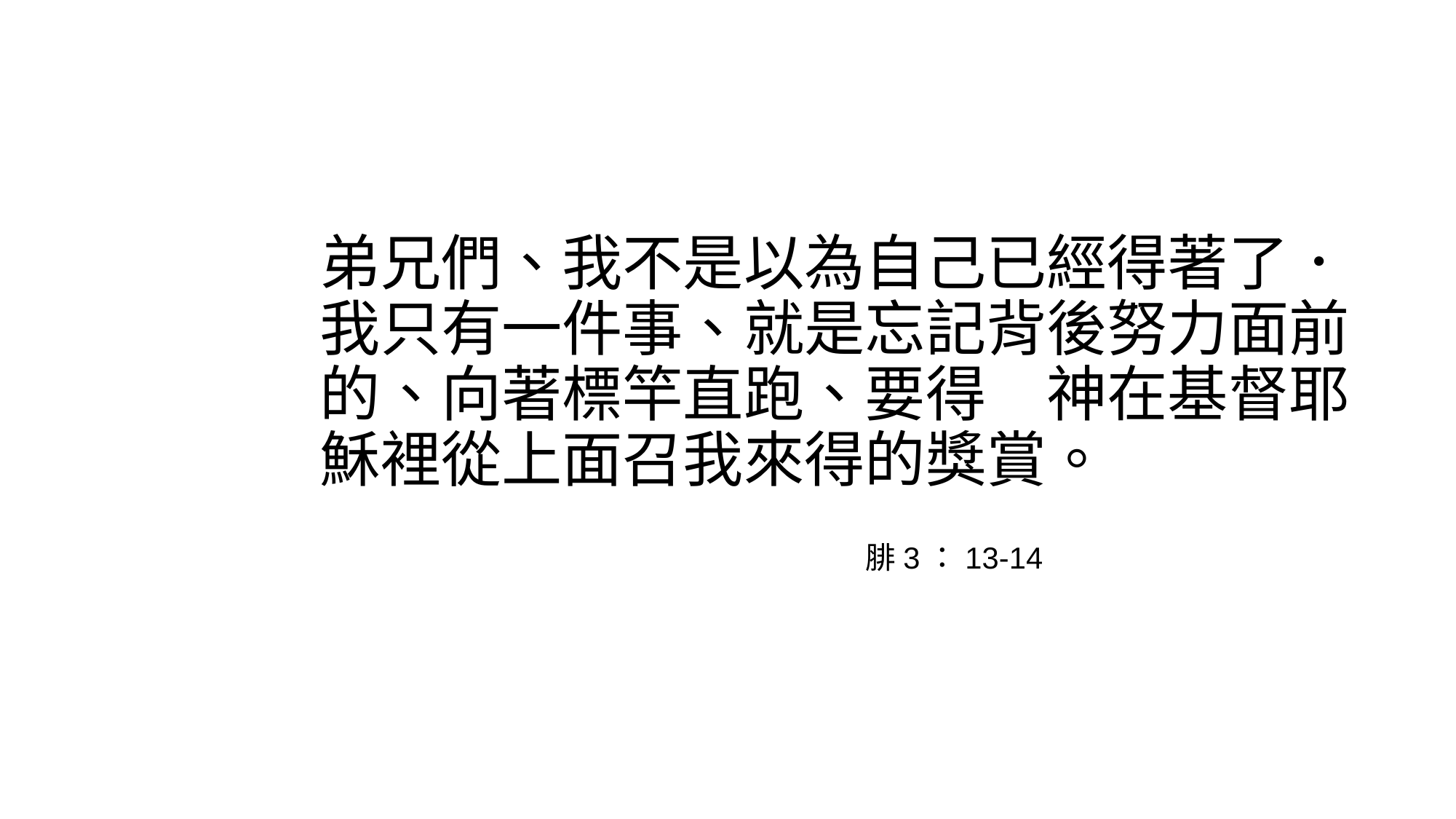

弟兄們、我不是以為自己已經得著了．我只有一件事、就是忘記背後努力面前的、向著標竿直跑、要得　神在基督耶穌裡從上面召我來得的獎賞。
														腓3：13-14